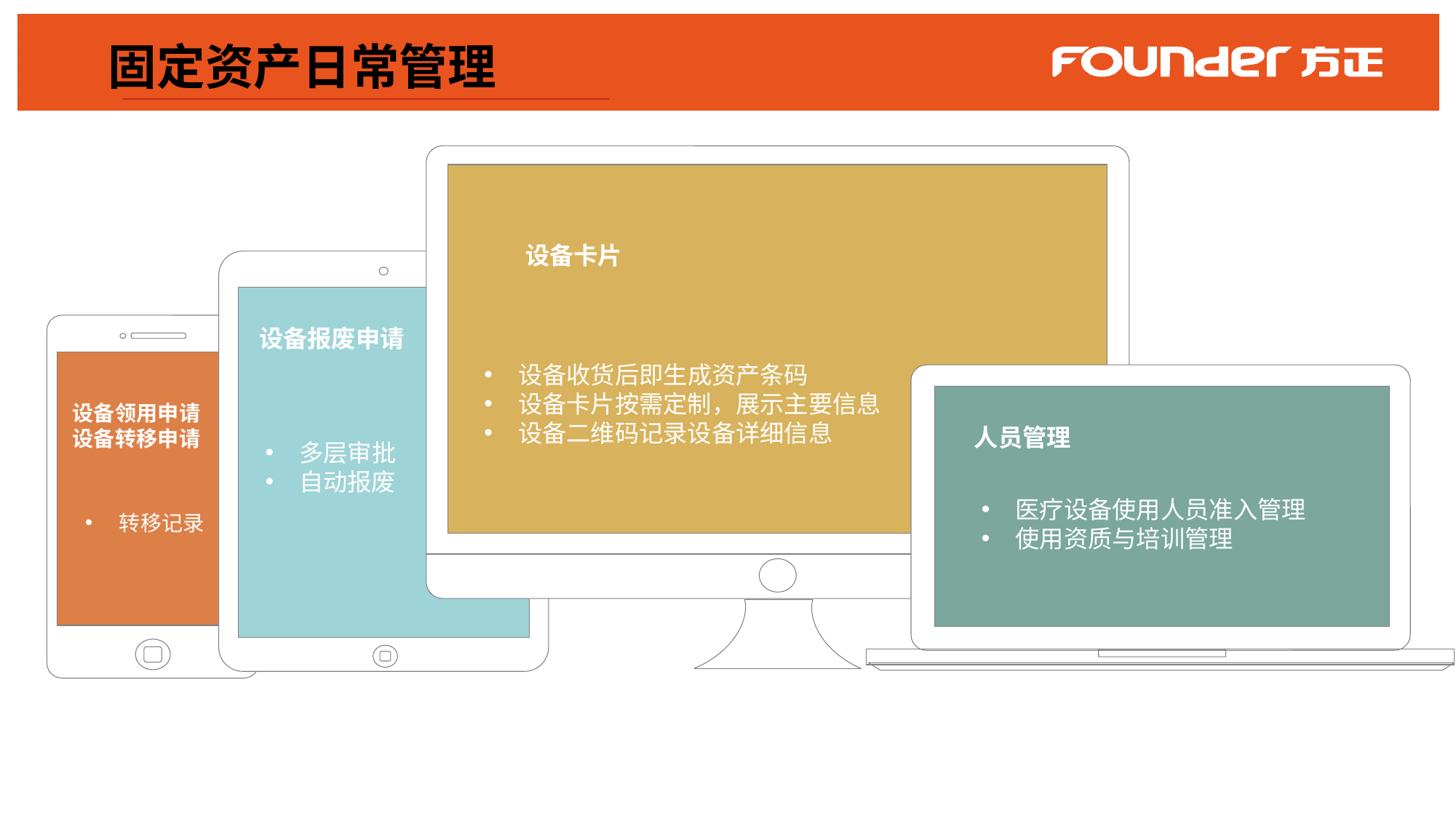

固定资产日常管理

设备卡片

设备报废申请
设备收货后即生成资产条码
设备卡片按需定制，展示主要信息
设备二维码记录设备详细信息

设备领用申请
设备转移申请
人员管理
多层审批
自动报废
医疗设备使用人员准入管理
使用资质与培训管理
转移记录